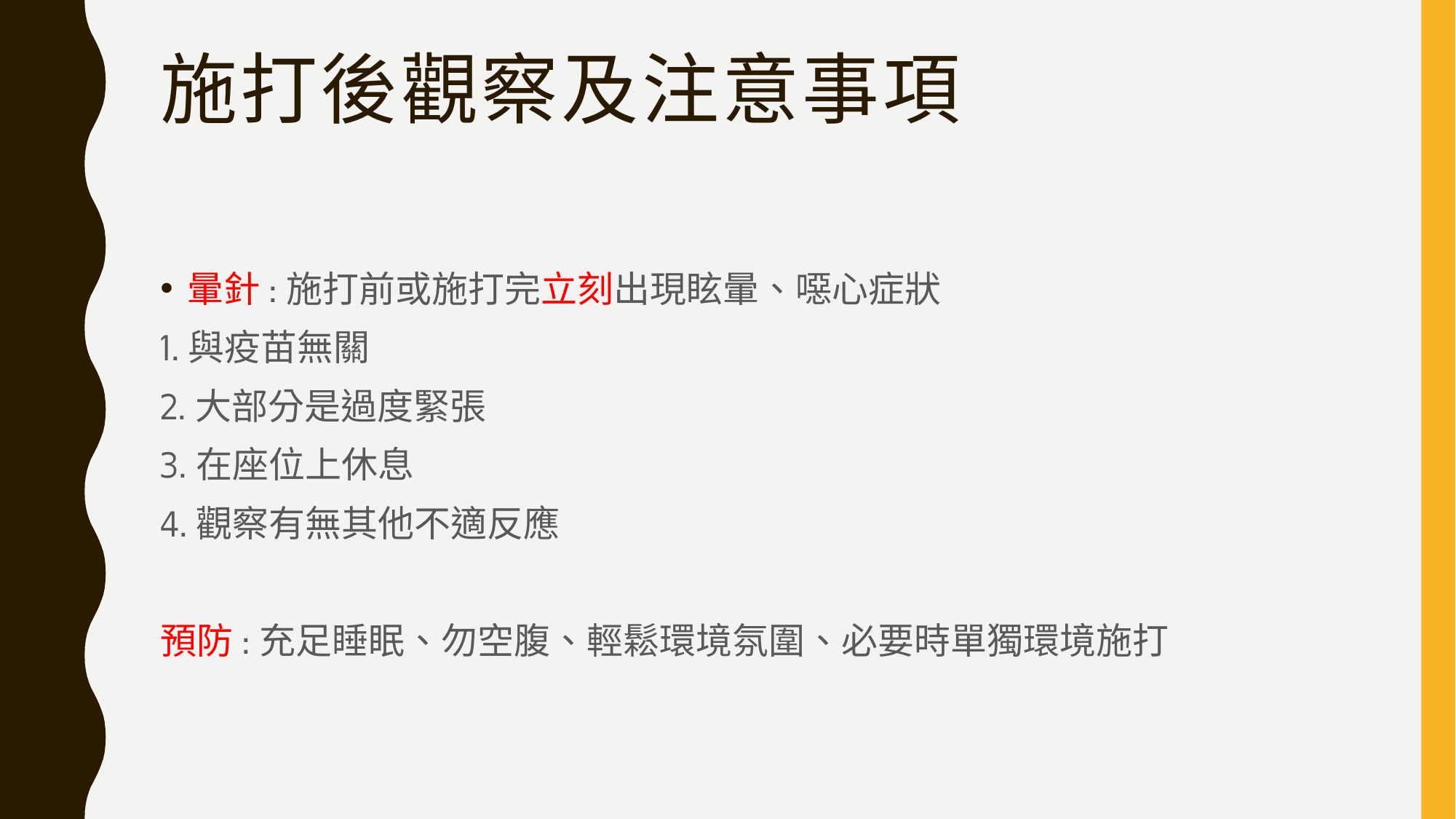

# 施打後觀察及注意事項
暈針:施打前或施打完立刻出現眩暈、噁心症狀
1.與疫苗無關
2.大部分是過度緊張
3.在座位上休息
4.觀察有無其他不適反應

預防:充足睡眠、勿空腹、輕鬆環境氛圍、必要時單獨環境施打